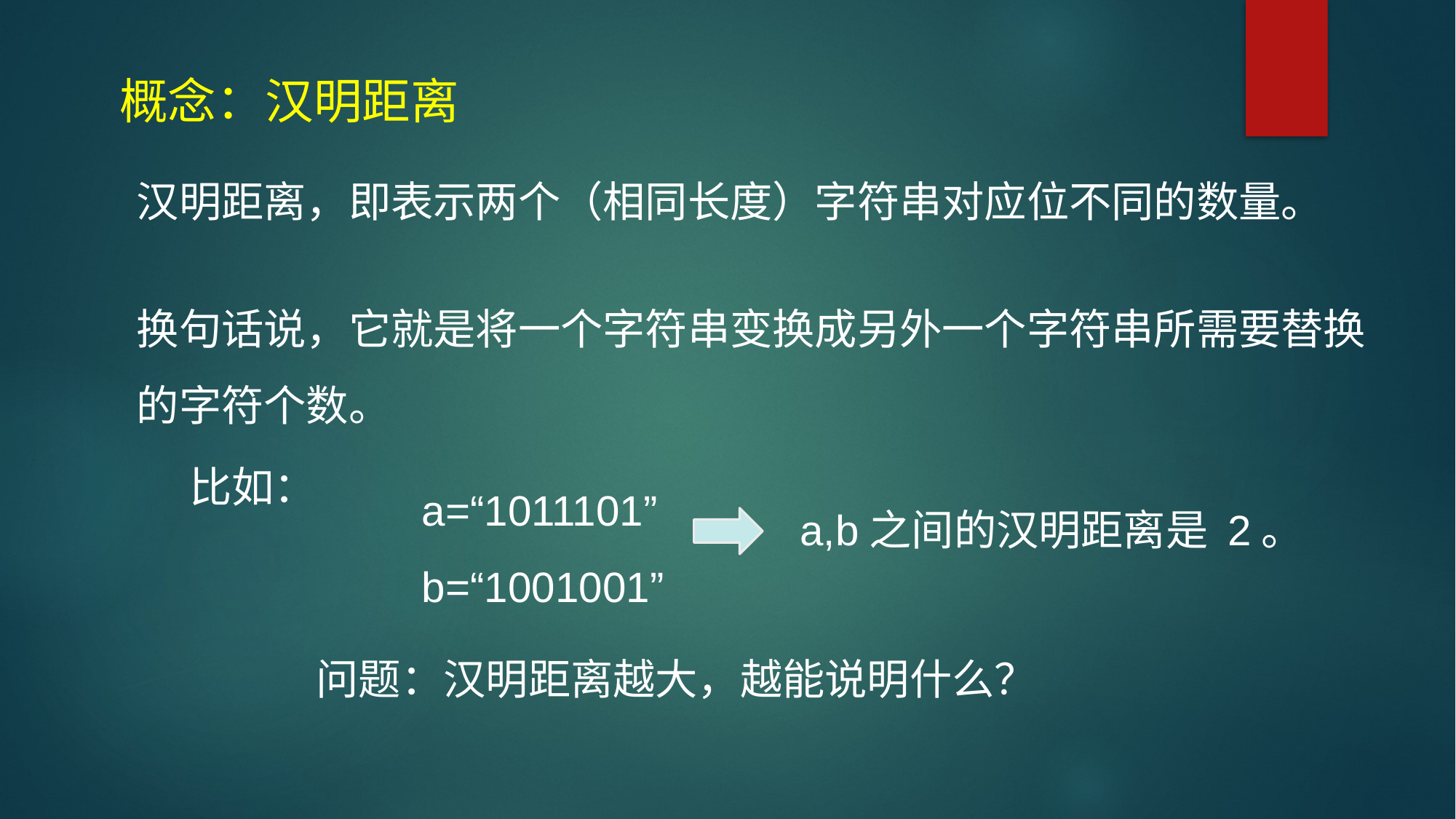

概念：汉明距离
汉明距离，即表示两个（相同长度）字符串对应位不同的数量。

换句话说，它就是将一个字符串变换成另外一个字符串所需要替换的字符个数。
a=“1011101”
b=“1001001”
比如：
 a,b之间的汉明距离是 2。

问题：汉明距离越大，越能说明什么？